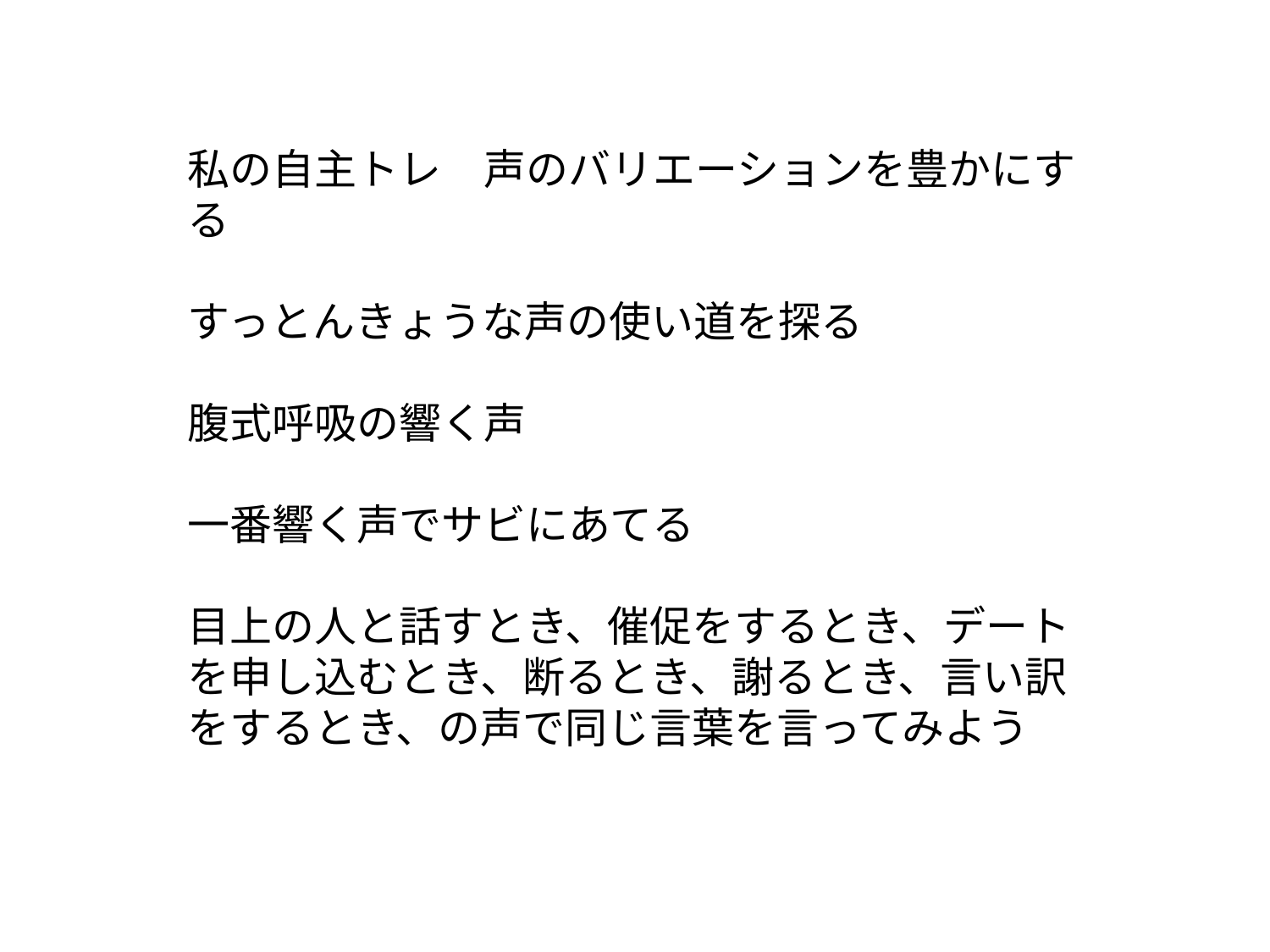

私の自主トレ　声のバリエーションを豊かにする

すっとんきょうな声の使い道を探る

腹式呼吸の響く声

一番響く声でサビにあてる

目上の人と話すとき、催促をするとき、デートを申し込むとき、断るとき、謝るとき、言い訳をするとき、の声で同じ言葉を言ってみよう